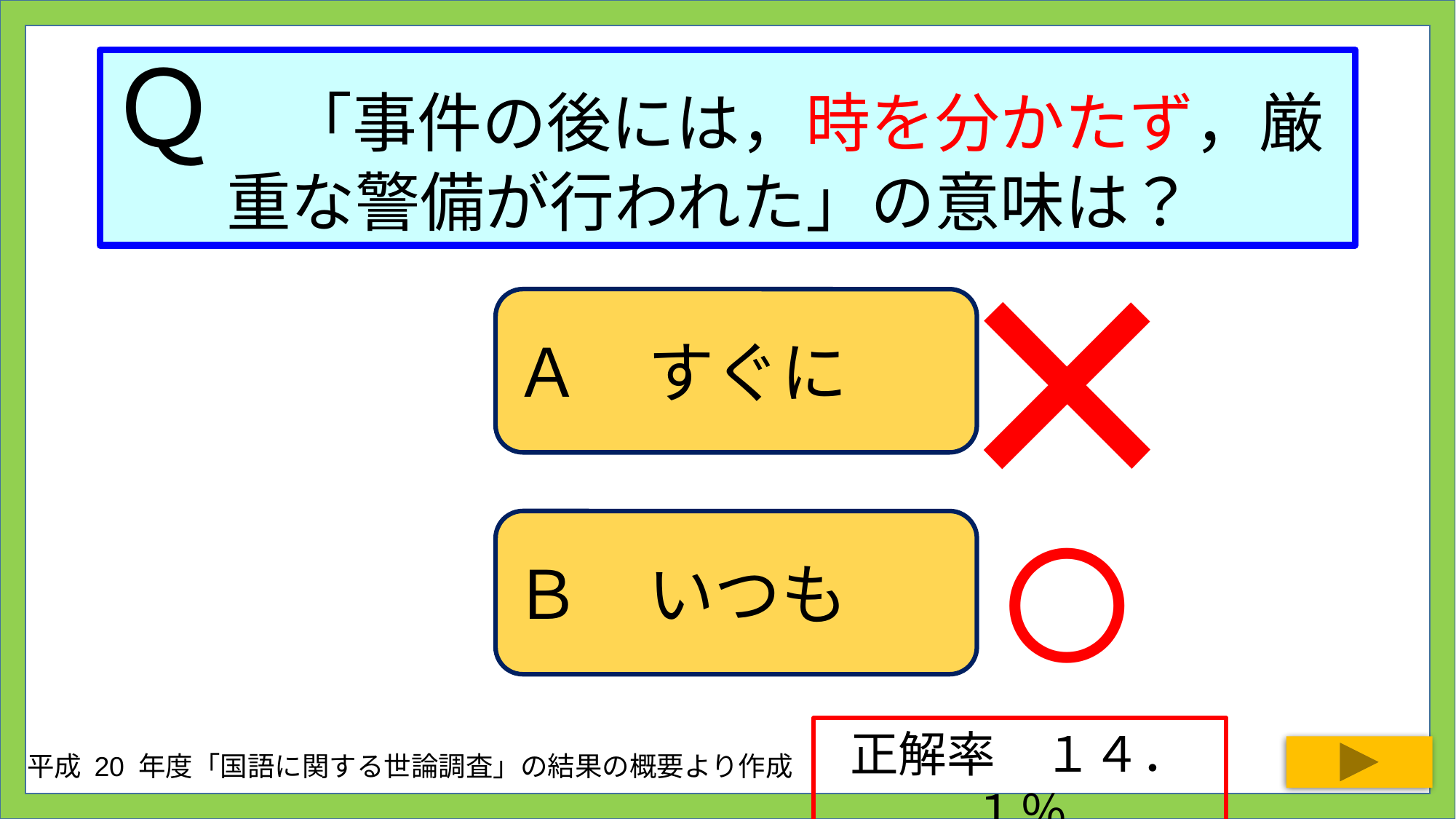

# Ｑ　「事件の後には，時を分かたず，厳重な警備が行われた」の意味は？
×
Ａ　すぐに
○
Ｂ　いつも
正解率　１４．１％

平成 20 年度「国語に関する世論調査」の結果の概要より作成